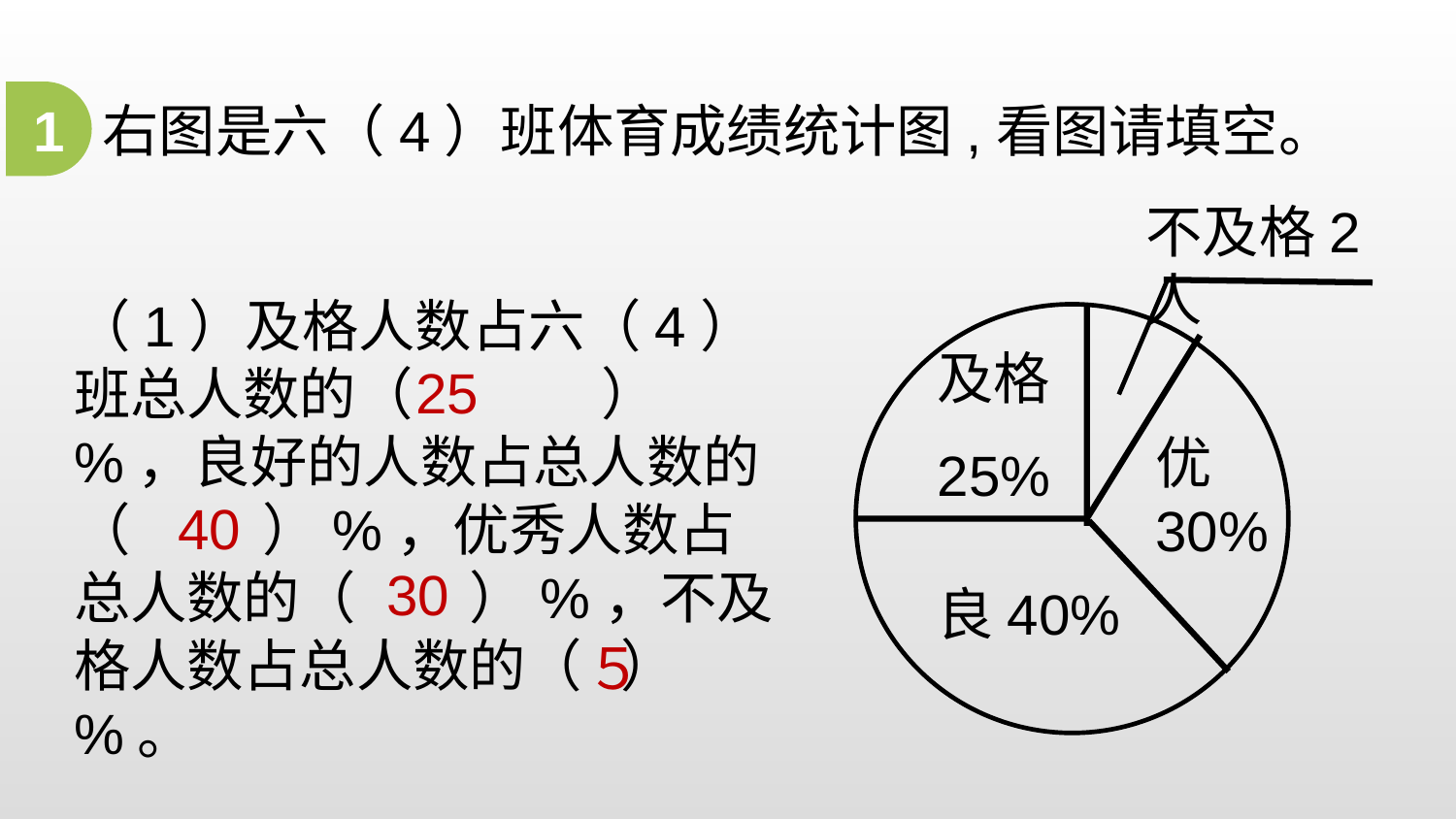

1
右图是六（4）班体育成绩统计图,看图请填空。
不及格2人

及格
25%

优30%

良40%

（1）及格人数占六（4）班总人数的（  　　    ）%，良好的人数占总人数的（ 　     ）%，优秀人数占总人数的（         ）%，不及格人数占总人数的（   ）%。
25
40
30
５